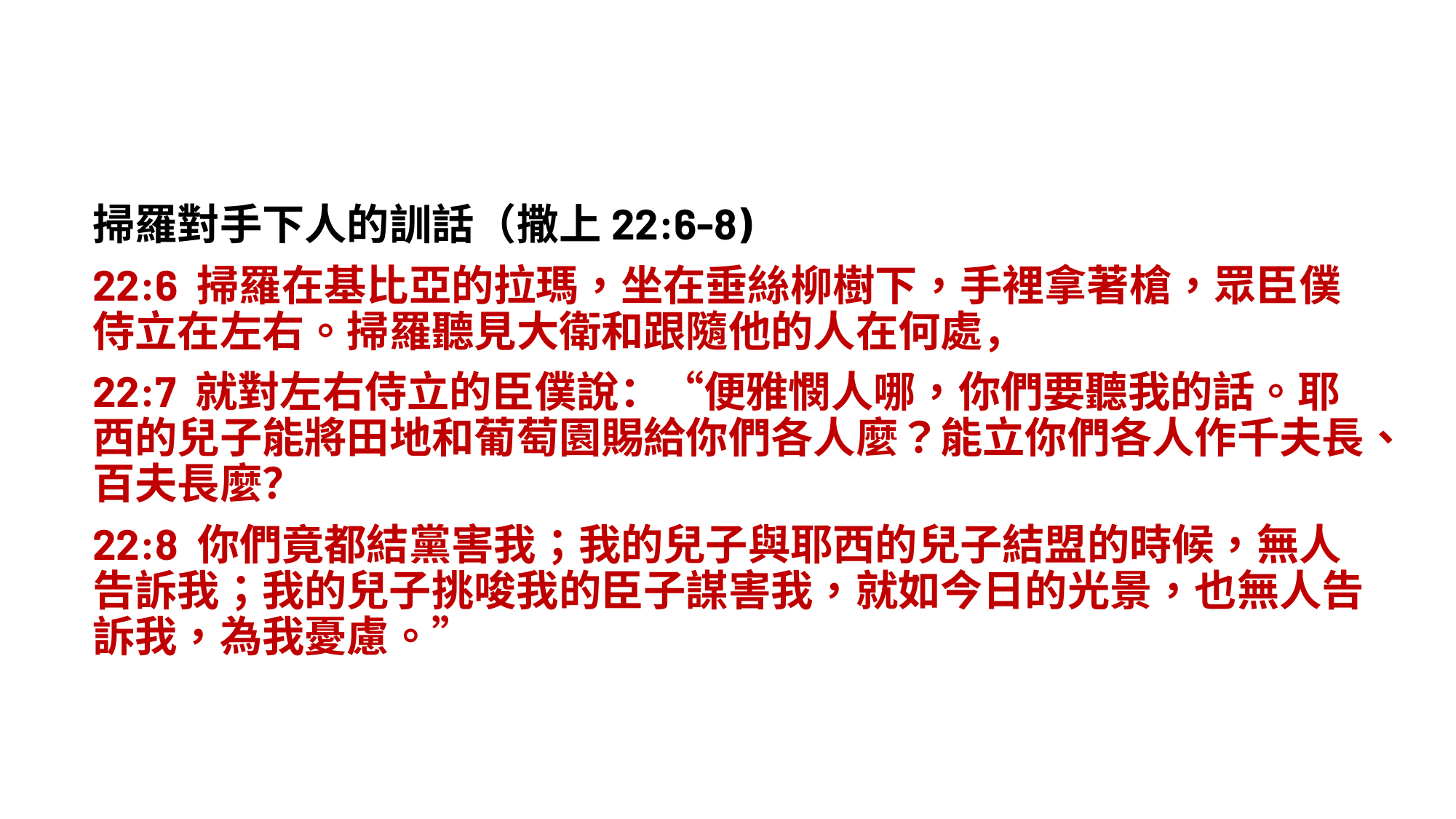

掃羅對手下人的訓話（撒上22:6-8)
22:6 掃羅在基比亞的拉瑪，坐在垂絲柳樹下，手裡拿著槍，眾臣僕侍立在左右。掃羅聽見大衛和跟隨他的人在何處，
22:7 就對左右侍立的臣僕說：“便雅憫人哪，你們要聽我的話。耶西的兒子能將田地和葡萄園賜給你們各人麼？能立你們各人作千夫長、百夫長麼？
22:8 你們竟都結黨害我；我的兒子與耶西的兒子結盟的時候，無人告訴我；我的兒子挑唆我的臣子謀害我，就如今日的光景，也無人告訴我，為我憂慮。”